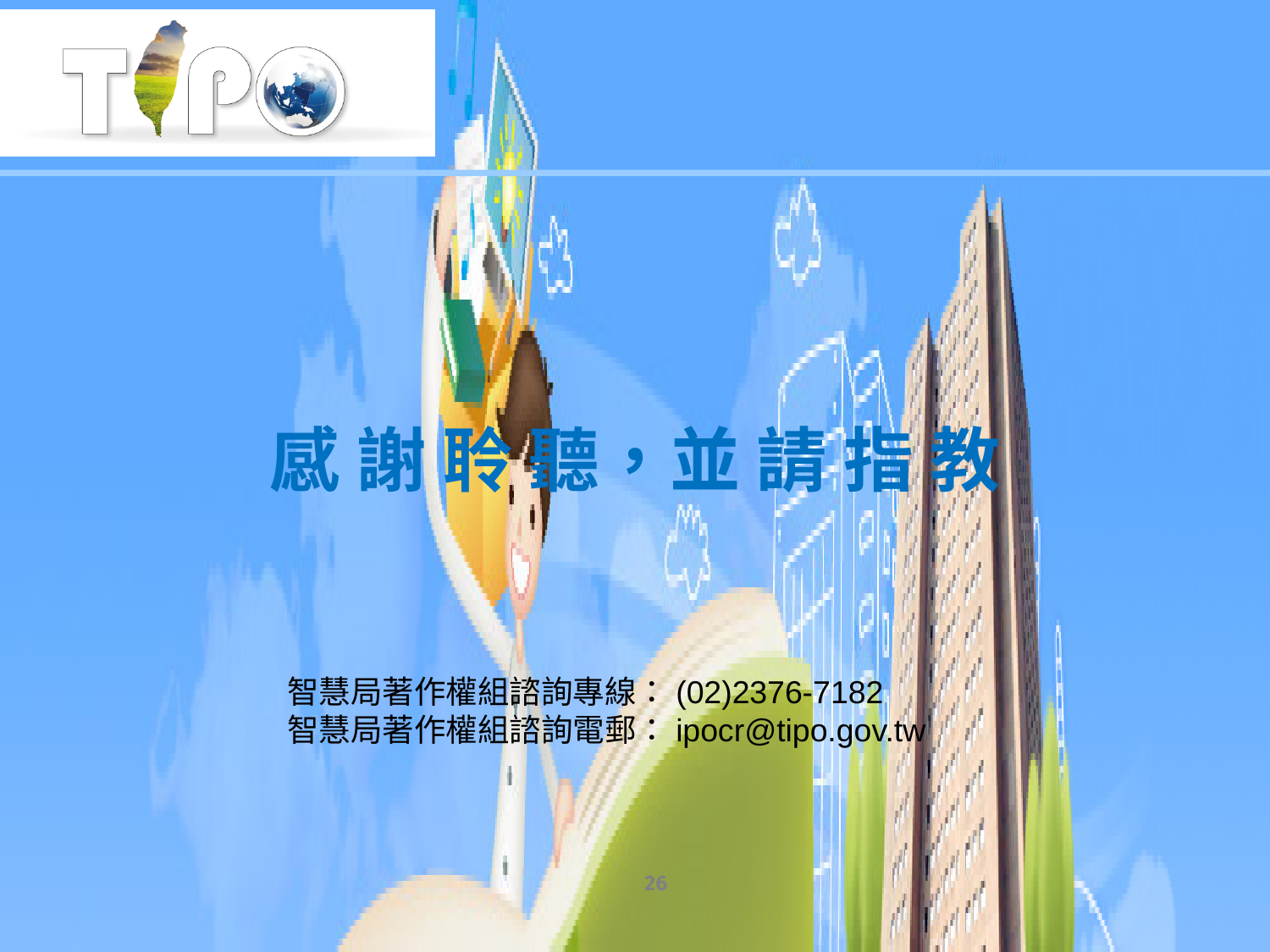

感 謝 聆 聽，並 請 指 教
智慧局著作權組諮詢專線：(02)2376-7182
智慧局著作權組諮詢電郵：ipocr@tipo.gov.tw
26